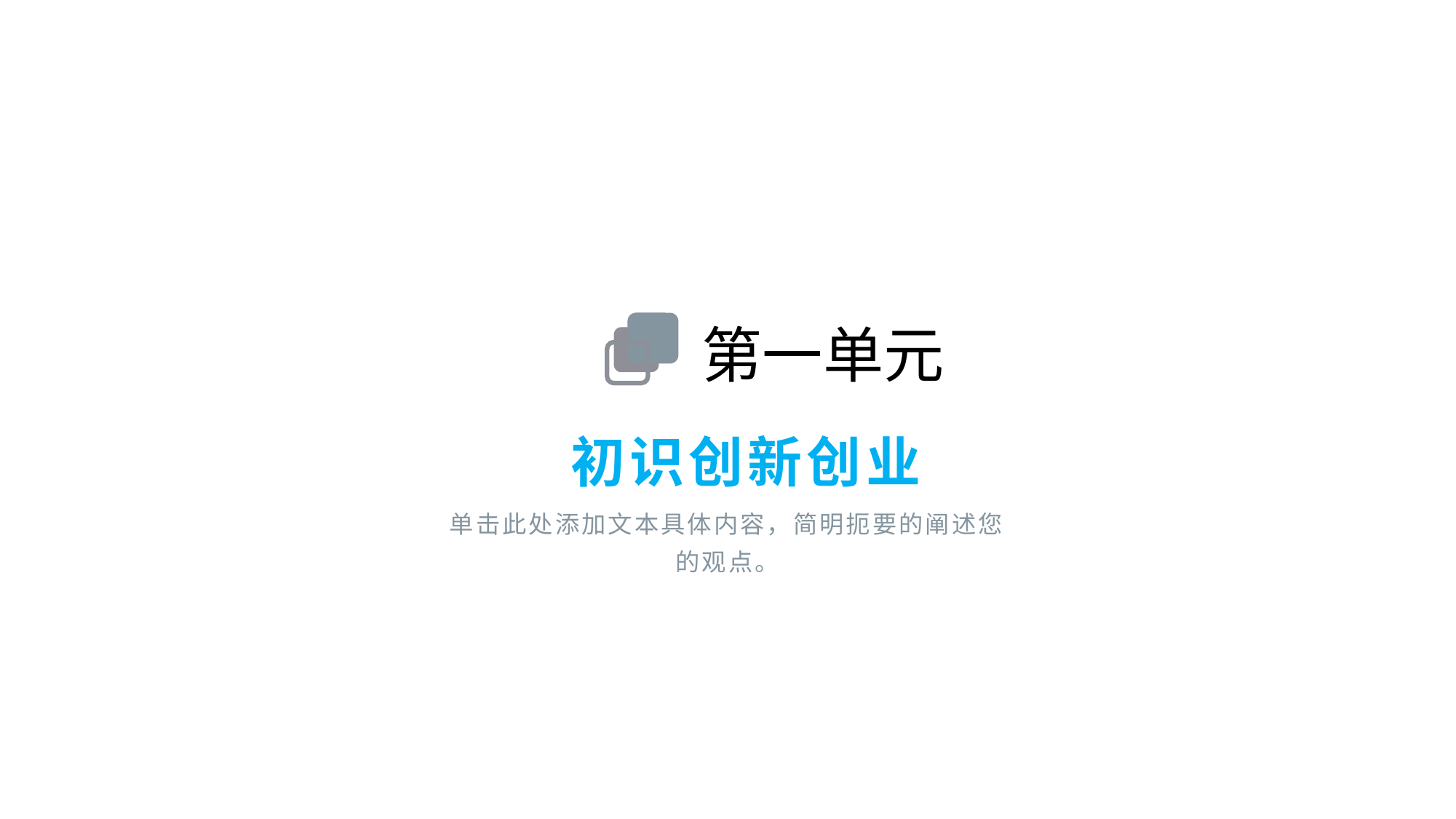

第一单元
# 初识创新创业
单击此处添加文本具体内容，简明扼要的阐述您的观点。